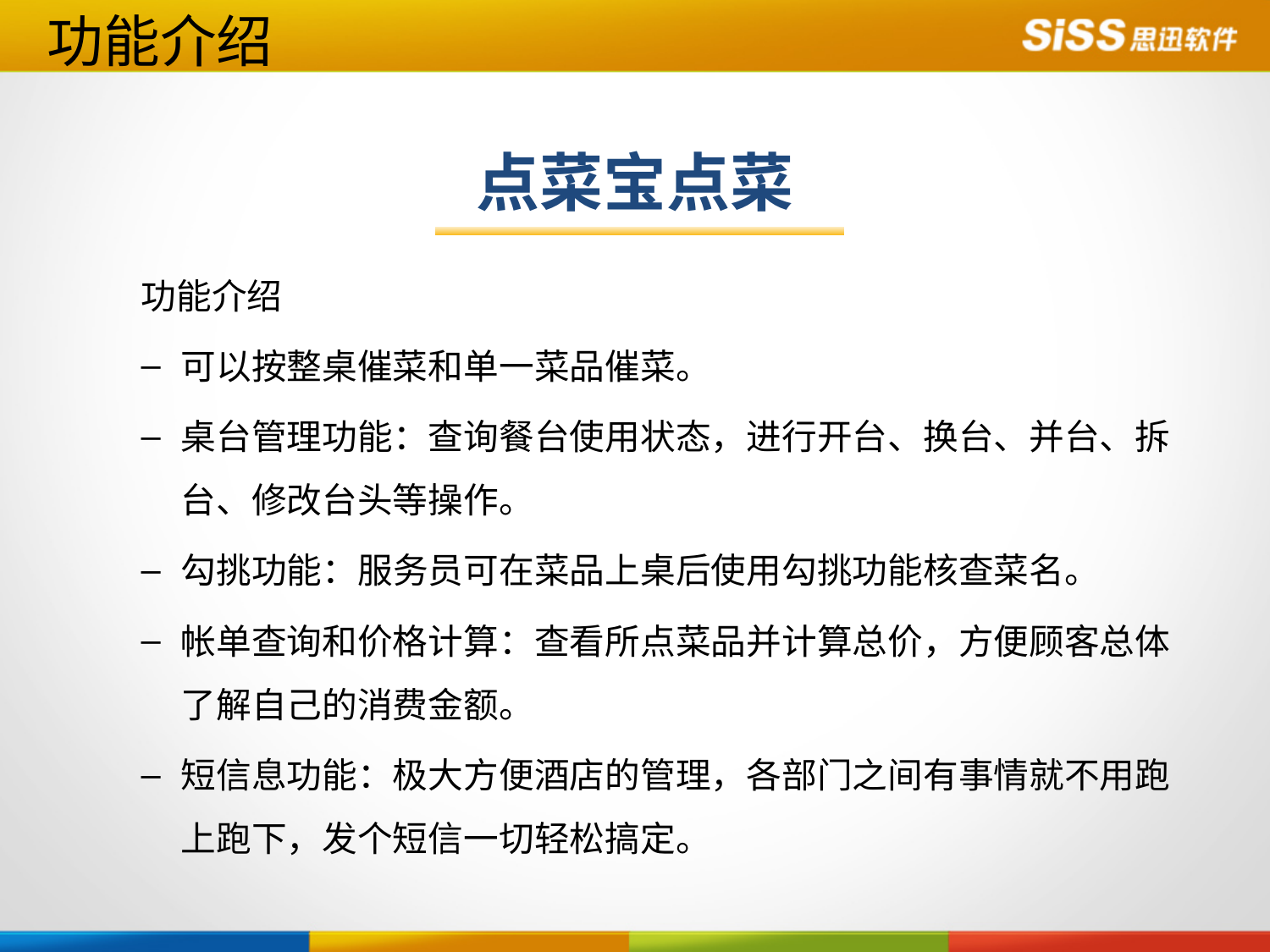

功能介绍
点菜宝点菜

功能介绍
可以按整桌催菜和单一菜品催菜。
桌台管理功能：查询餐台使用状态，进行开台、换台、并台、拆台、修改台头等操作。
勾挑功能：服务员可在菜品上桌后使用勾挑功能核查菜名。
帐单查询和价格计算：查看所点菜品并计算总价，方便顾客总体了解自己的消费金额。
短信息功能：极大方便酒店的管理，各部门之间有事情就不用跑上跑下，发个短信一切轻松搞定。